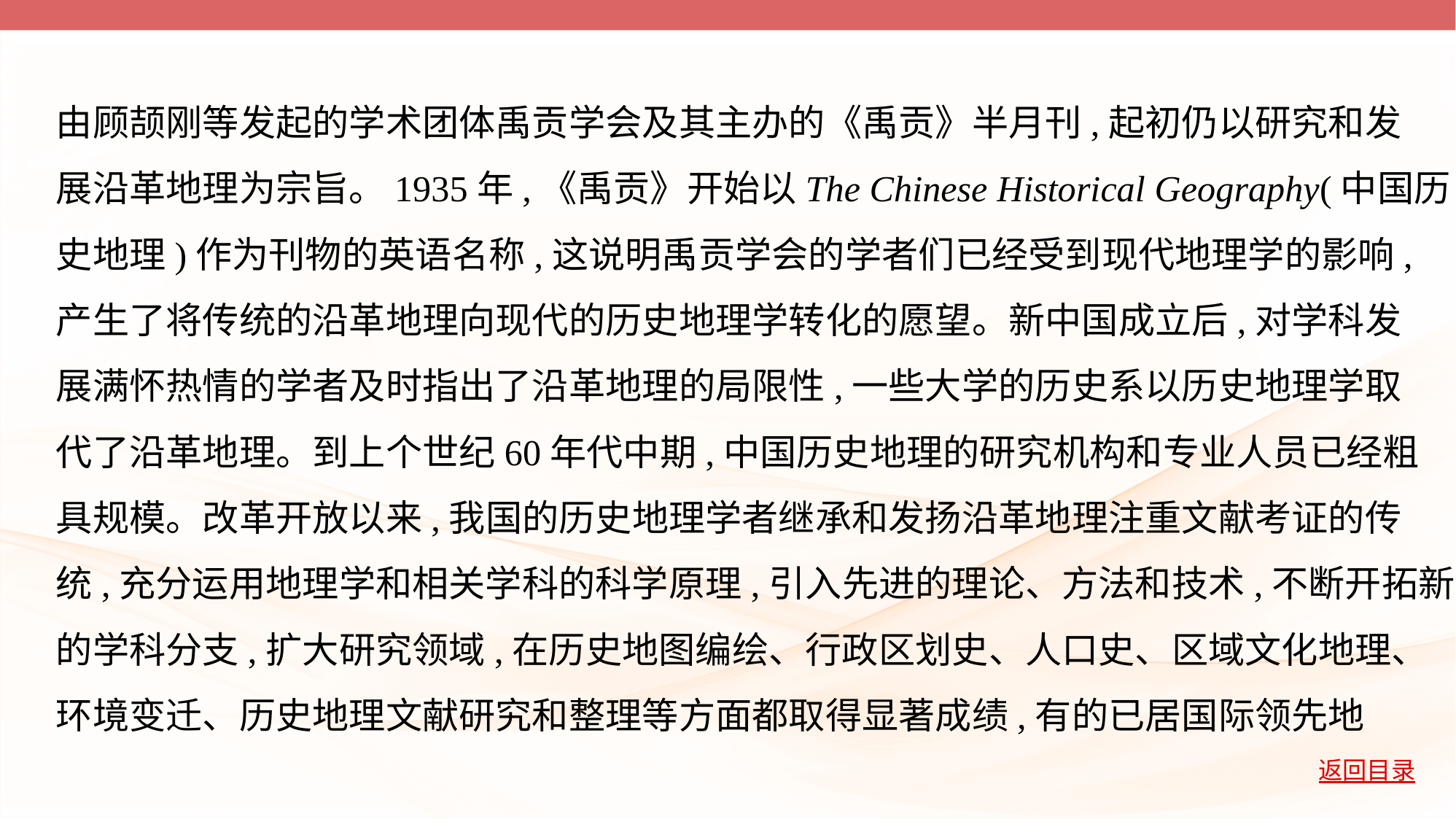

由顾颉刚等发起的学术团体禹贡学会及其主办的《禹贡》半月刊,起初仍以研究和发
展沿革地理为宗旨。1935年,《禹贡》开始以The Chinese Historical Geography(中国历
史地理)作为刊物的英语名称,这说明禹贡学会的学者们已经受到现代地理学的影响,
产生了将传统的沿革地理向现代的历史地理学转化的愿望。新中国成立后,对学科发
展满怀热情的学者及时指出了沿革地理的局限性,一些大学的历史系以历史地理学取
代了沿革地理。到上个世纪60年代中期,中国历史地理的研究机构和专业人员已经粗
具规模。改革开放以来,我国的历史地理学者继承和发扬沿革地理注重文献考证的传
统,充分运用地理学和相关学科的科学原理,引入先进的理论、方法和技术,不断开拓新
的学科分支,扩大研究领域,在历史地图编绘、行政区划史、人口史、区域文化地理、
环境变迁、历史地理文献研究和整理等方面都取得显著成绩,有的已居国际领先地